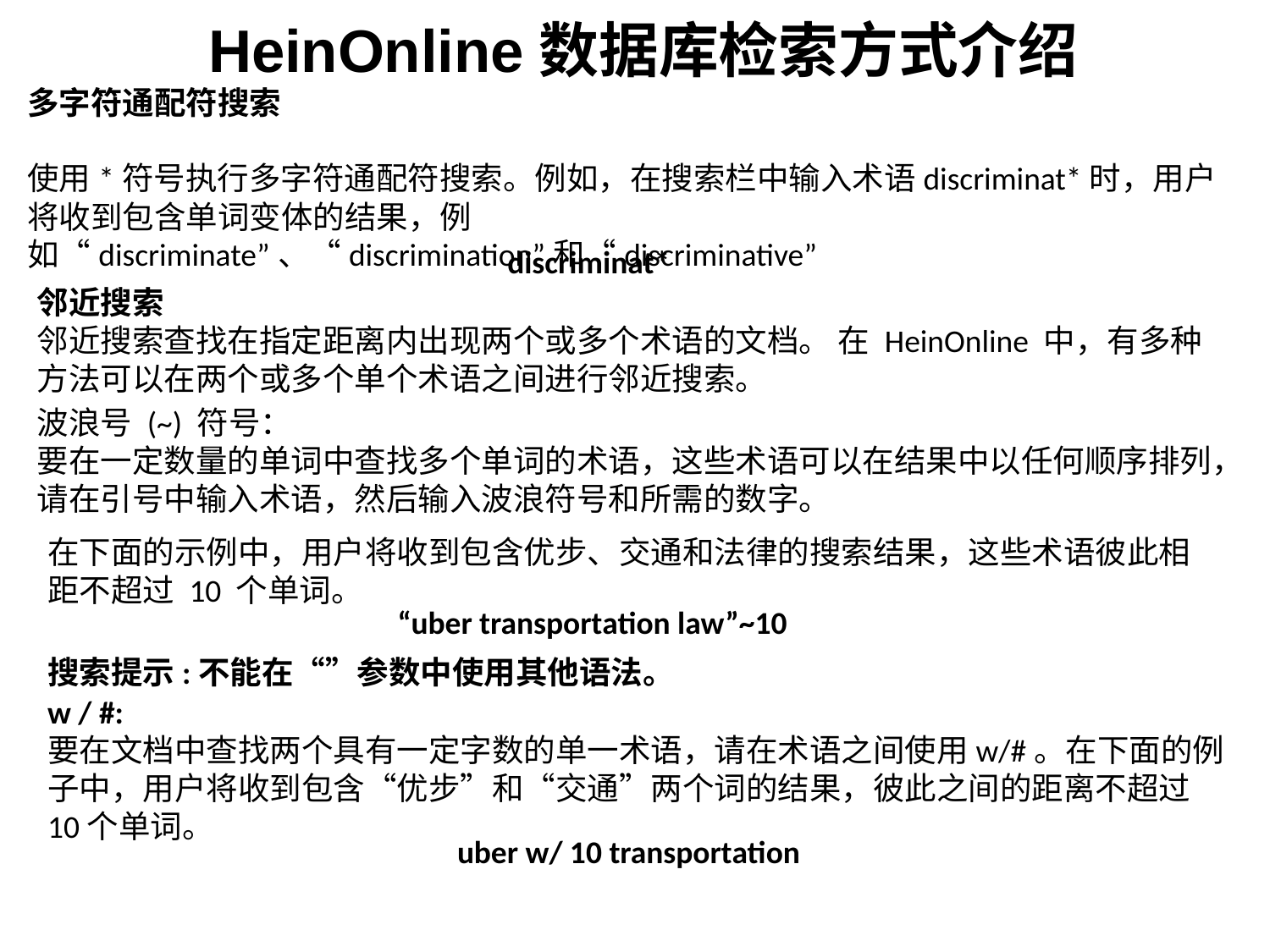

HeinOnline数据库检索方式介绍
多字符通配符搜索

使用*符号执行多字符通配符搜索。例如，在搜索栏中输入术语discriminat*时，用户将收到包含单词变体的结果，例如“discriminate”、“discrimination”和“discriminative”
discriminat*
邻近搜索
邻近搜索查找在指定距离内出现两个或多个术语的文档。 在 HeinOnline 中，有多种方法可以在两个或多个单个术语之间进行邻近搜索。
波浪号 (~) 符号：
要在一定数量的单词中查找多个单词的术语，这些术语可以在结果中以任何顺序排列，请在引号中输入术语，然后输入波浪符号和所需的数字。
在下面的示例中，用户将收到包含优步、交通和法律的搜索结果，这些术语彼此相距不超过 10 个单词。
“uber transportation law”~10
搜索提示:不能在“”参数中使用其他语法。
w / #:
要在文档中查找两个具有一定字数的单一术语，请在术语之间使用w/#。在下面的例子中，用户将收到包含“优步”和“交通”两个词的结果，彼此之间的距离不超过10个单词。
uber w/ 10 transportation